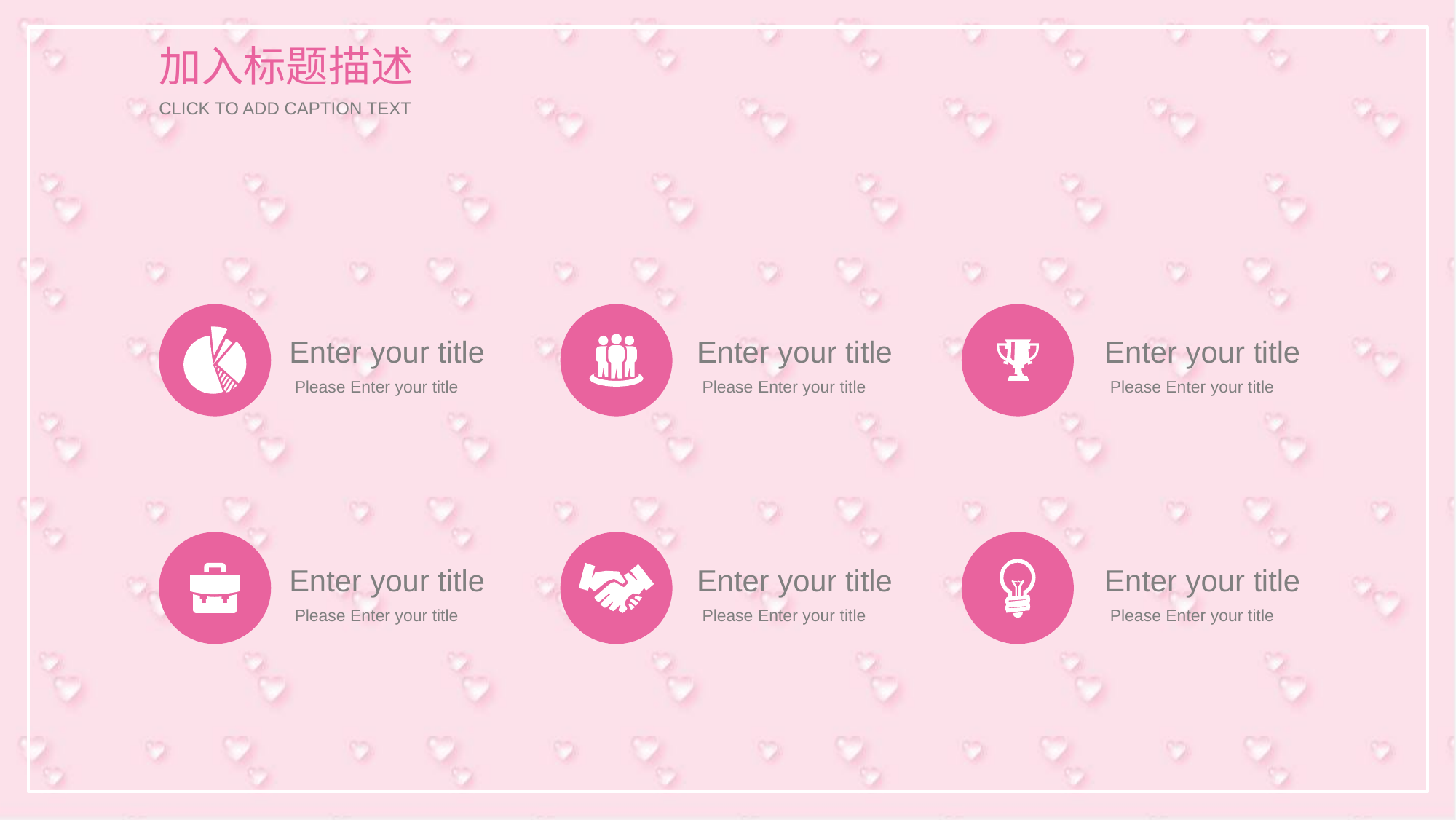

加入标题描述
CLICK TO ADD CAPTION TEXT

Enter your title
Enter your title
Enter your title
Please Enter your title
Please Enter your title
Please Enter your title

Enter your title
Enter your title
Enter your title
Please Enter your title
Please Enter your title
Please Enter your title